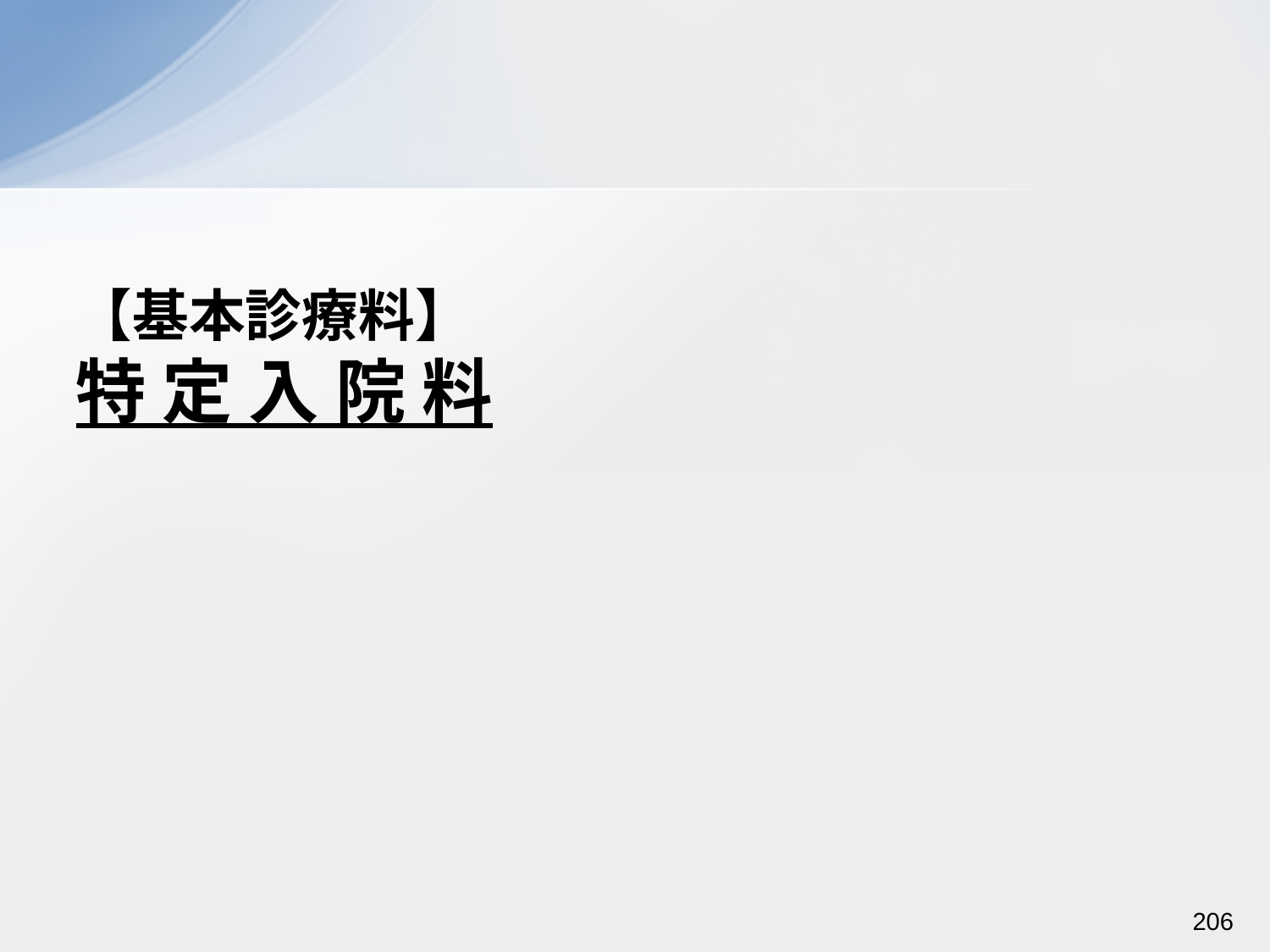

# 【基本診療料】 特 定 入 院 料
206